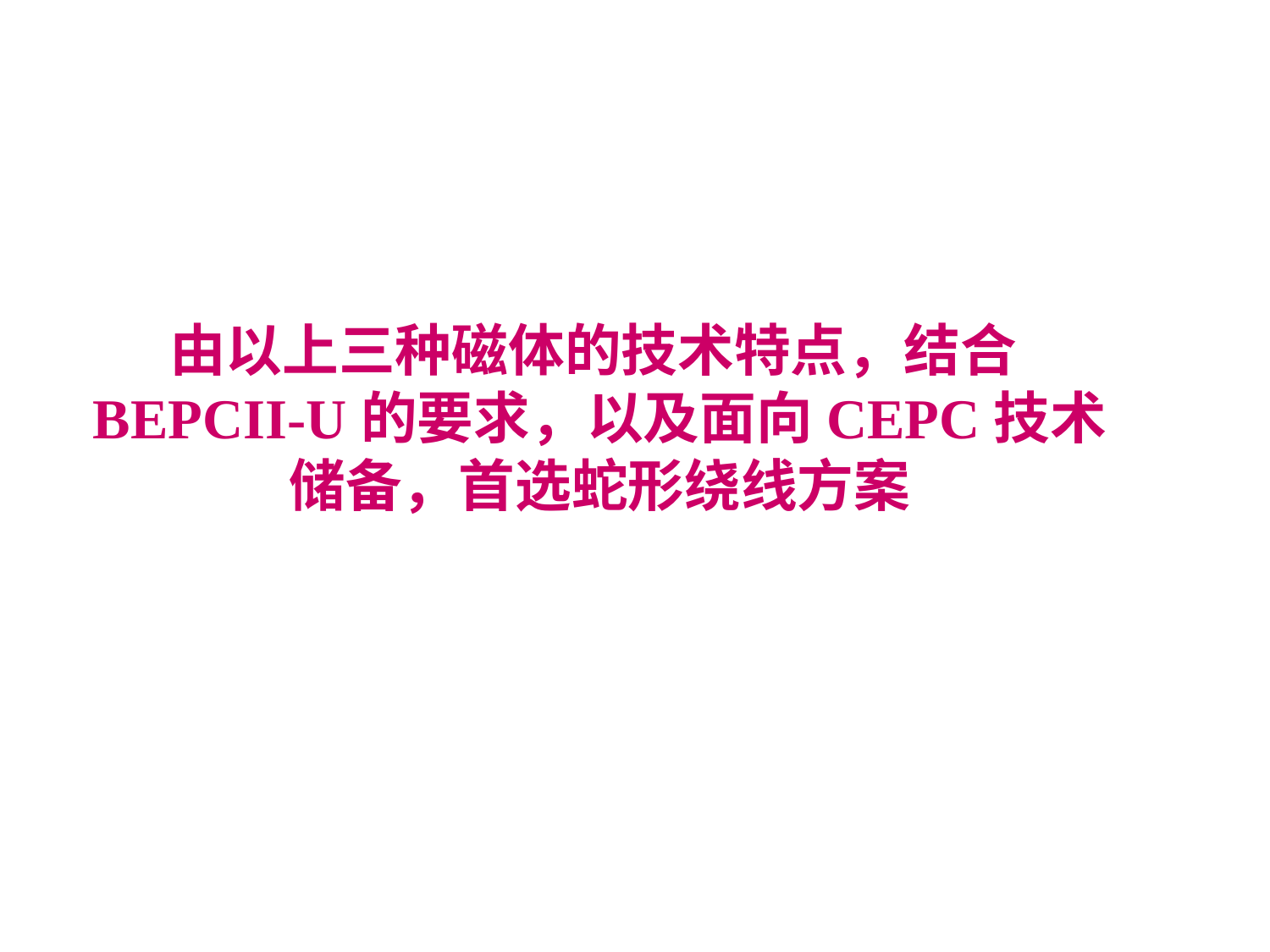

# 由以上三种磁体的技术特点，结合BEPCII-U的要求，以及面向CEPC技术储备，首选蛇形绕线方案